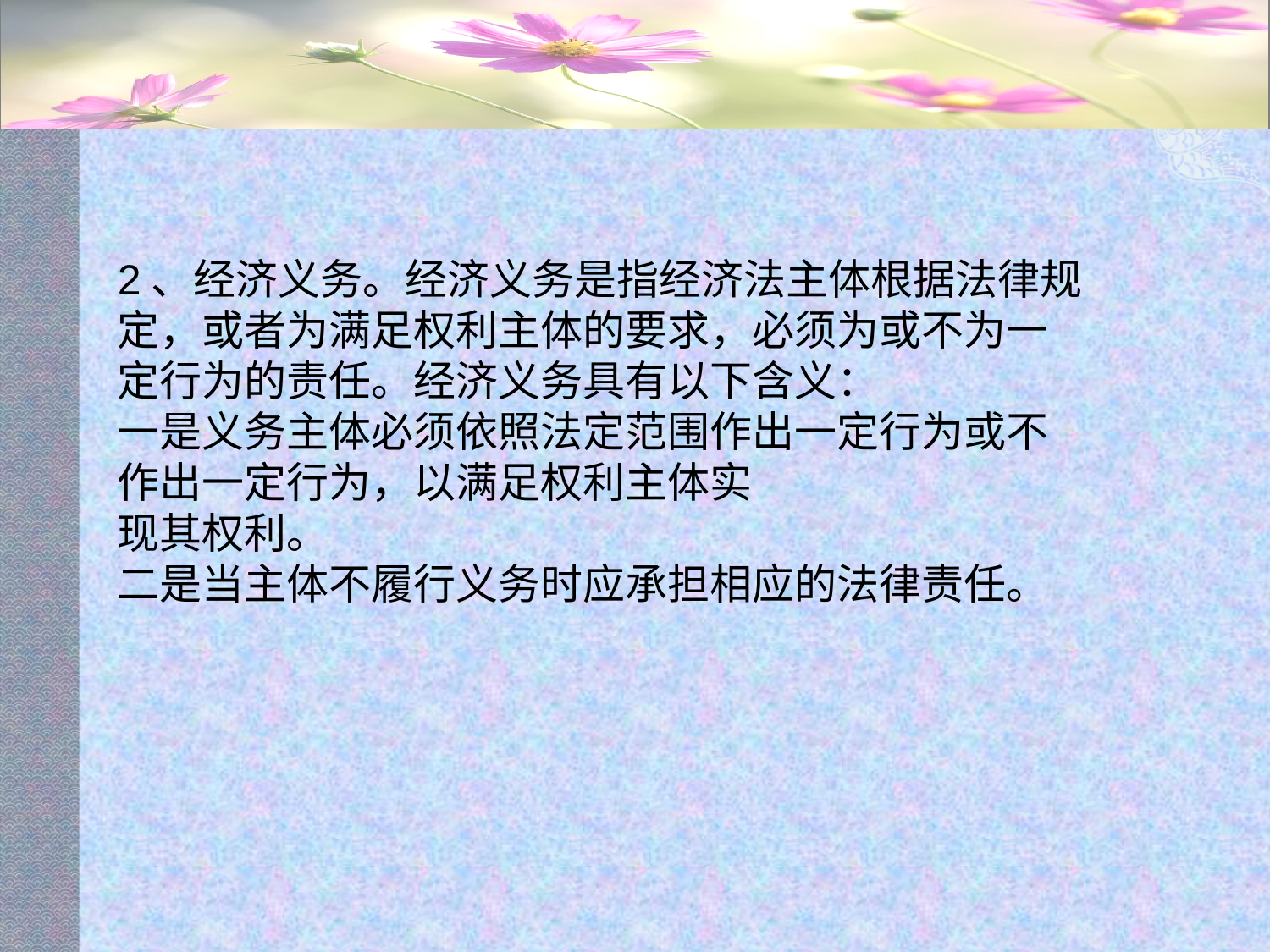

#
2、经济义务。经济义务是指经济法主体根据法律规定，或者为满足权利主体的要求，必须为或不为一定行为的责任。经济义务具有以下含义：
一是义务主体必须依照法定范围作出一定行为或不作出一定行为，以满足权利主体实
现其权利。
二是当主体不履行义务时应承担相应的法律责任。